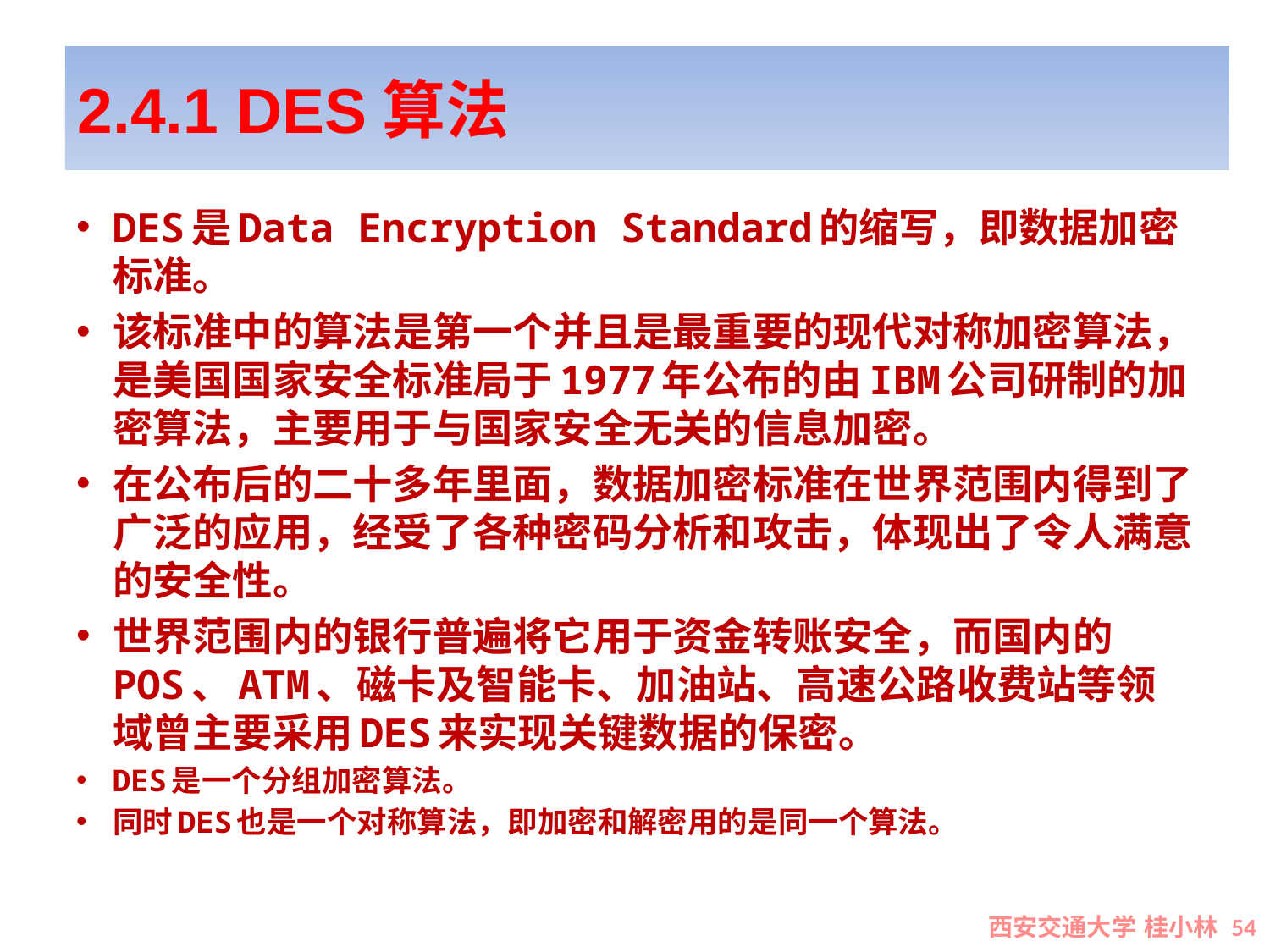

# 2.4.1 DES算法
DES是Data Encryption Standard的缩写，即数据加密标准。
该标准中的算法是第一个并且是最重要的现代对称加密算法，是美国国家安全标准局于1977年公布的由IBM公司研制的加密算法，主要用于与国家安全无关的信息加密。
在公布后的二十多年里面，数据加密标准在世界范围内得到了广泛的应用，经受了各种密码分析和攻击，体现出了令人满意的安全性。
世界范围内的银行普遍将它用于资金转账安全，而国内的POS、ATM、磁卡及智能卡、加油站、高速公路收费站等领域曾主要采用DES来实现关键数据的保密。
DES是一个分组加密算法。
同时DES也是一个对称算法，即加密和解密用的是同一个算法。
西安交通大学 桂小林 54